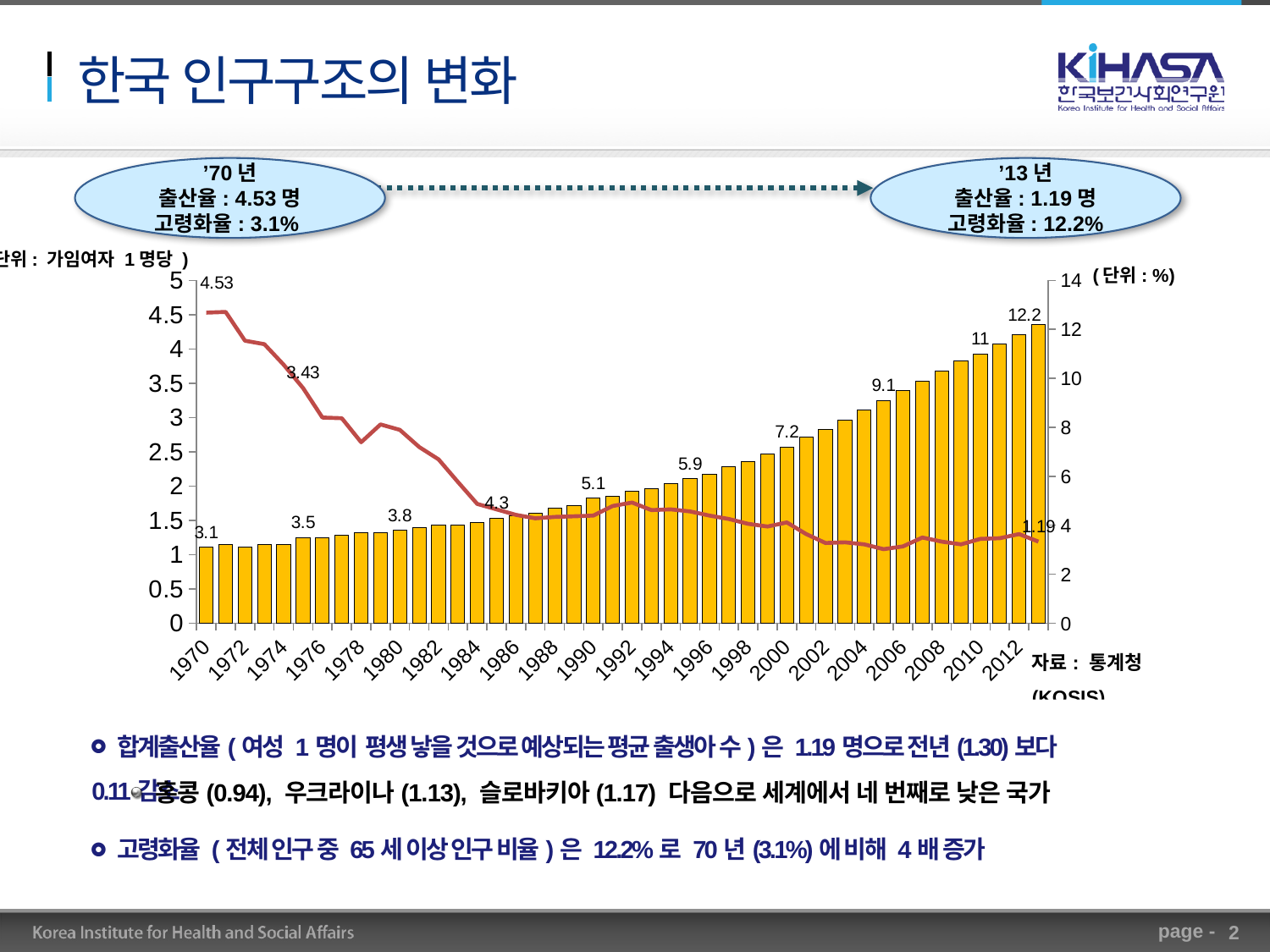

# 한국 인구구조의 변화
’70년
출산율: 4.53명
고령화율: 3.1%
’13년
출산율: 1.19명
고령화율: 12.2%
(단위: 가임여자 1명당 )

### Chart

| Category | 고령화율  | 출산율 |
|---|---|---|
| 1970 | 3.1 | 4.53 |
| 1971 | 3.2 | 4.54 |
| 1972 | 3.1 | 4.1199999999999966 |
| 1973 | 3.2 | 4.07 |
| 1974 | 3.2 | 3.77 |
| 1975 | 3.5 | 3.4299999999999997 |
| 1976 | 3.5 | 3.0 |
| 1977 | 3.6 | 2.9899999999999998 |
| 1978 | 3.7 | 2.64 |
| 1979 | 3.7 | 2.9 |
| 1980 | 3.8 | 2.82 |
| 1981 | 3.9 | 2.57 |
| 1982 | 4.0 | 2.3899999999999997 |
| 1983 | 4.0 | 2.06 |
| 1984 | 4.1 | 1.7400000000000007 |
| 1985 | 4.3 | 1.6600000000000001 |
| 1986 | 4.4 | 1.58 |
| 1987 | 4.5 | 1.53 |
| 1988 | 4.7 | 1.55 |
| 1989 | 4.8 | 1.56 |
| 1990 | 5.1 | 1.57 |
| 1991 | 5.2 | 1.7100000000000006 |
| 1992 | 5.4 | 1.7600000000000007 |
| 1993 | 5.5 | 1.6500000000000001 |
| 1994 | 5.7 | 1.6600000000000001 |
| 1995 | 5.9 | 1.6300000000000001 |
| 1996 | 6.1 | 1.57 |
| 1997 | 6.4 | 1.52 |
| 1998 | 6.6 | 1.45 |
| 1999 | 6.9 | 1.41 |
| 2000 | 7.2 | 1.47 |
| 2001 | 7.6 | 1.3 |
| 2002 | 7.9 | 1.1700000000000013 |
| 2003 | 8.3 | 1.1800000000000013 |
| 2004 | 8.700000000000001 | 1.1499999999999986 |
| 2005 | 9.1 | 1.08 |
| 2006 | 9.5 | 1.12 |
| 2007 | 9.9 | 1.25 |
| 2008 | 10.3 | 1.1900000000000013 |
| 2009 | 10.7 | 1.1499999999999986 |
| 2010 | 11.0 | 1.23 |
| 2011 | 11.4 | 1.24 |
| 2012 | 11.8 | 1.3 |
| 2013 | 12.2 | 1.1900000000000013 |
(단위: %)
자료: 통계청(KOSIS)

 합계출산율(여성 1명이  평생 낳을 것으로 예상되는 평균 출생아 수)은 1.19명으로 전년(1.30)보다  0.11감소
 홍콩(0.94), 우크라이나(1.13), 슬로바키아(1.17) 다음으로 세계에서 네 번째로 낮은 국가
 고령화율 (전체 인구 중 65세 이상 인구 비율)은 12.2%로 70년(3.1%)에 비해 4배 증가
2